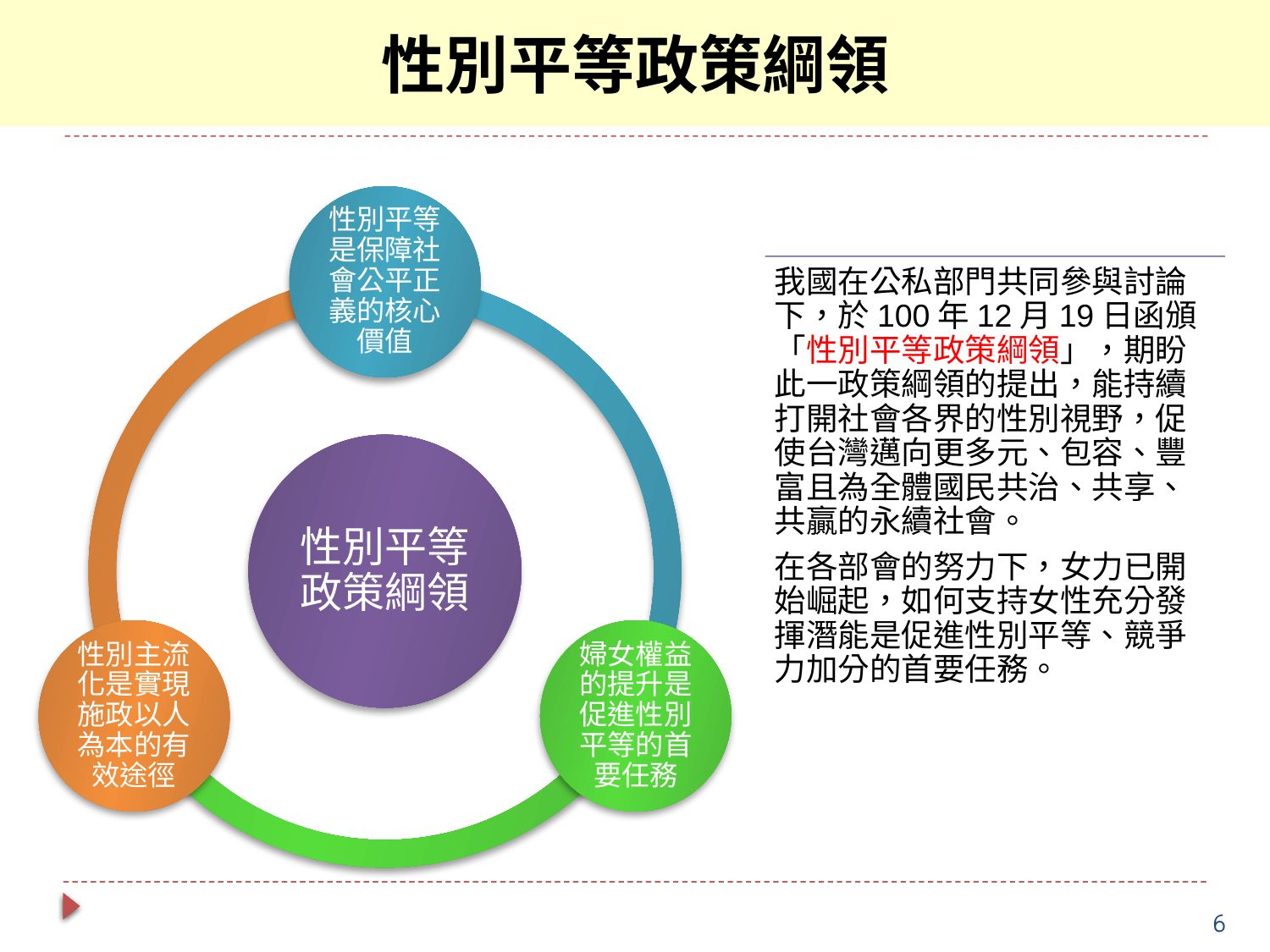

性別平等政策綱領
性別平等政策綱領
性別平等是保障社會公平正義的核心價值
婦女權益的提升是促進性別平等的首要任務
性別主流化是實現施政以人為本的有效途徑
我國在公私部門共同參與討論下，於100年12月19日函頒「性別平等政策綱領」，期盼此一政策綱領的提出，能持續打開社會各界的性別視野，促使台灣邁向更多元、包容、豐富且為全體國民共治、共享、共贏的永續社會。
在各部會的努力下，女力已開始崛起，如何支持女性充分發揮潛能是促進性別平等、競爭力加分的首要任務。
6